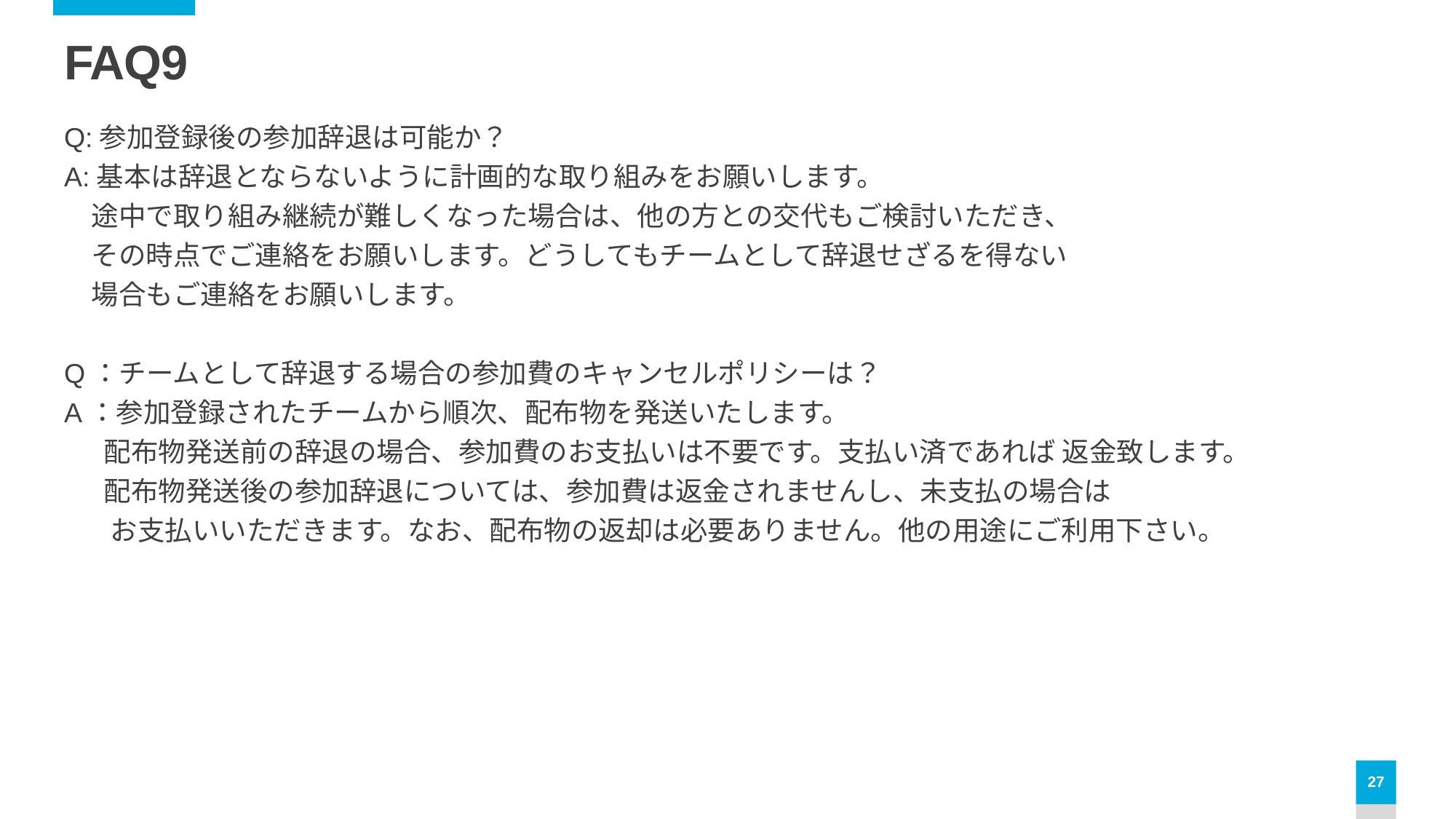

# FAQ9
Q:参加登録後の参加辞退は可能か？
A:基本は辞退とならないように計画的な取り組みをお願いします。
　途中で取り組み継続が難しくなった場合は、他の方との交代もご検討いただき、
　その時点でご連絡をお願いします。どうしてもチームとして辞退せざるを得ない
　場合もご連絡をお願いします。

Q：チームとして辞退する場合の参加費のキャンセルポリシーは？
A：参加登録されたチームから順次、配布物を発送いたします。
　  配布物発送前の辞退の場合、参加費のお支払いは不要です。支払い済であれば 返金致します。
　  配布物発送後の参加辞退については、参加費は返金されませんし、未支払の場合は
  　お支払いいただきます。なお、配布物の返却は必要ありません。他の用途にご利用下さい。